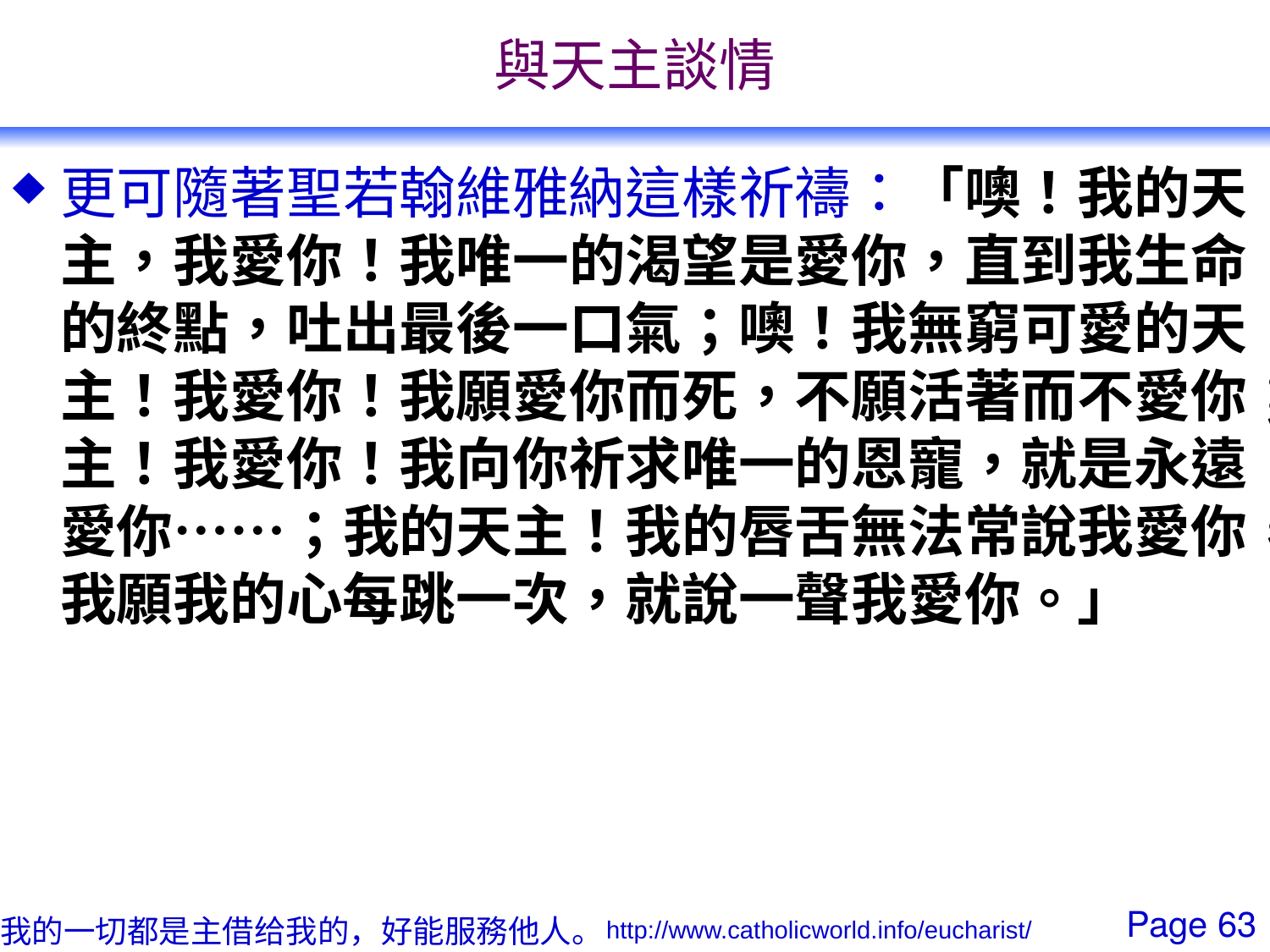

# 與天主談情
更可隨著聖若翰維雅納這樣祈禱：「噢！我的天主，我愛你！我唯一的渴望是愛你，直到我生命的終點，吐出最後一口氣；噢！我無窮可愛的天主！我愛你！我願愛你而死，不願活著而不愛你；主！我愛你！我向你祈求唯一的恩寵，就是永遠愛你……；我的天主！我的唇舌無法常說我愛你，我願我的心每跳一次，就說一聲我愛你。」